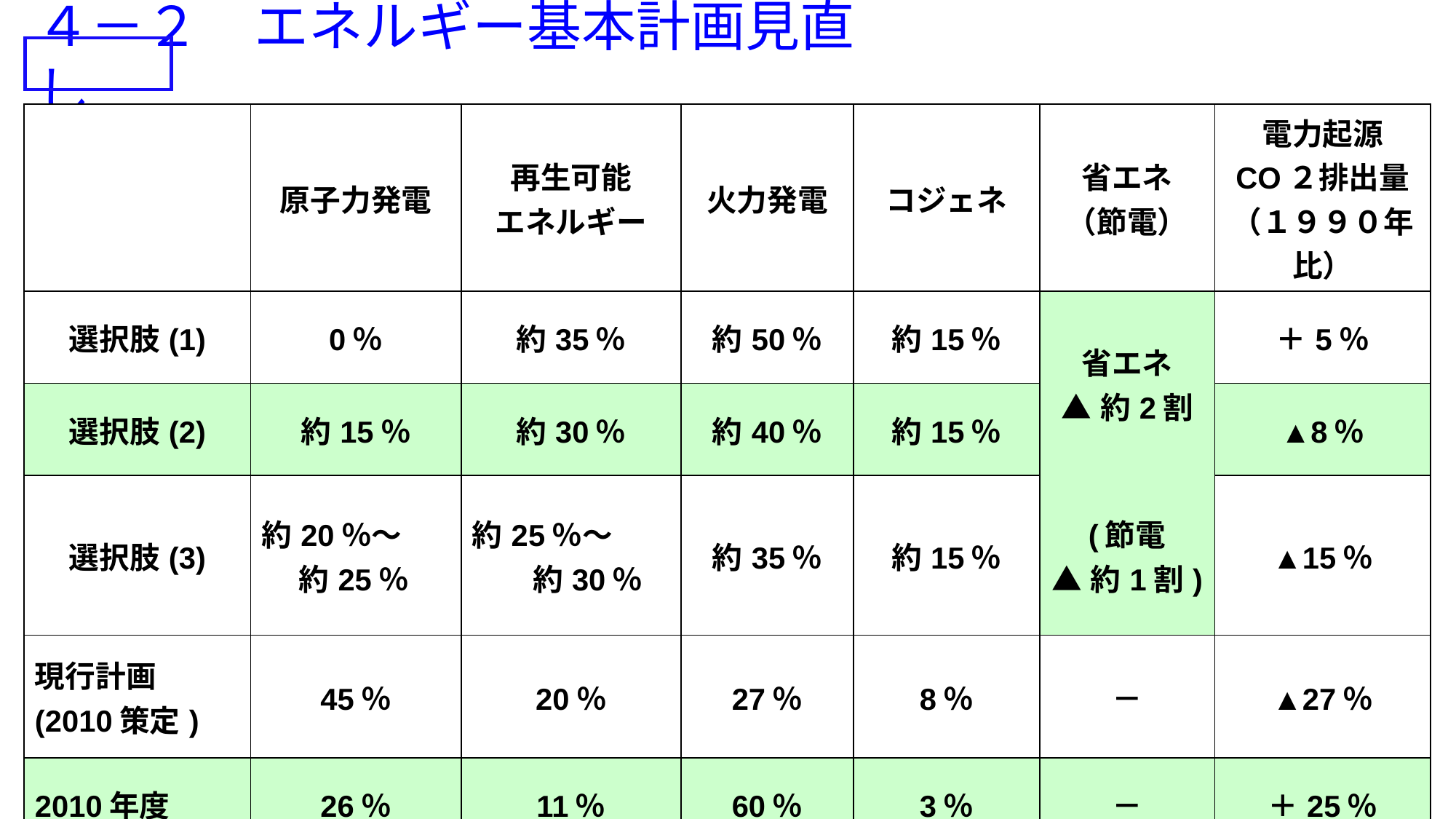

４－２　エネルギー基本計画見直し

|  | 原子力発電 | 再生可能 エネルギー | 火力発電 | コジェネ | 省エネ （節電） | 電力起源 CO２排出量 （１９９０年比） |
| --- | --- | --- | --- | --- | --- | --- |
| 選択肢(1) | 0％ | 約35％ | 約50％ | 約15％ | 省エネ ▲約2割 | ＋5％ |
| 選択肢(2) | 約15％ | 約30％ | 約40％ | 約15％ |  | ▲8％ |
| 選択肢(3) | 約20％～ 　 約25％ | 約25％～ 　　約30％ | 約35％ | 約15％ | (節電 ▲約1割) | ▲15％ |
| 現行計画 (2010策定) | 45％ | 20％ | 27％ | 8％ | － | ▲27％ |
| 2010年度 | 26％ | 11％ | 60％ | 3％ | － | ＋25％ |